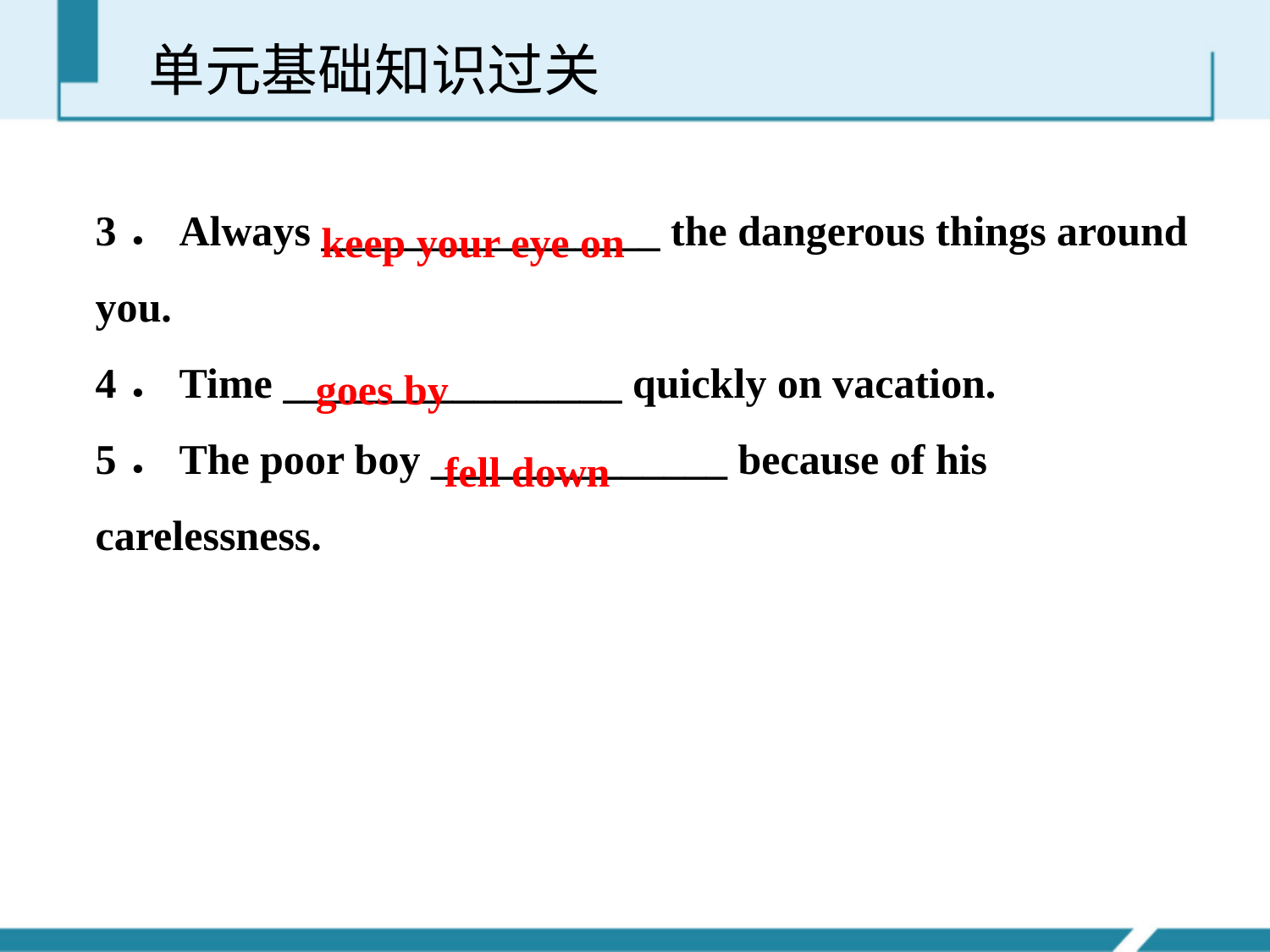

单元基础知识过关
3．Always ________________ the dangerous things around you.
4．Time ________________ quickly on vacation.
5．The poor boy ______________ because of his carelessness.
keep your eye on
goes by
fell down